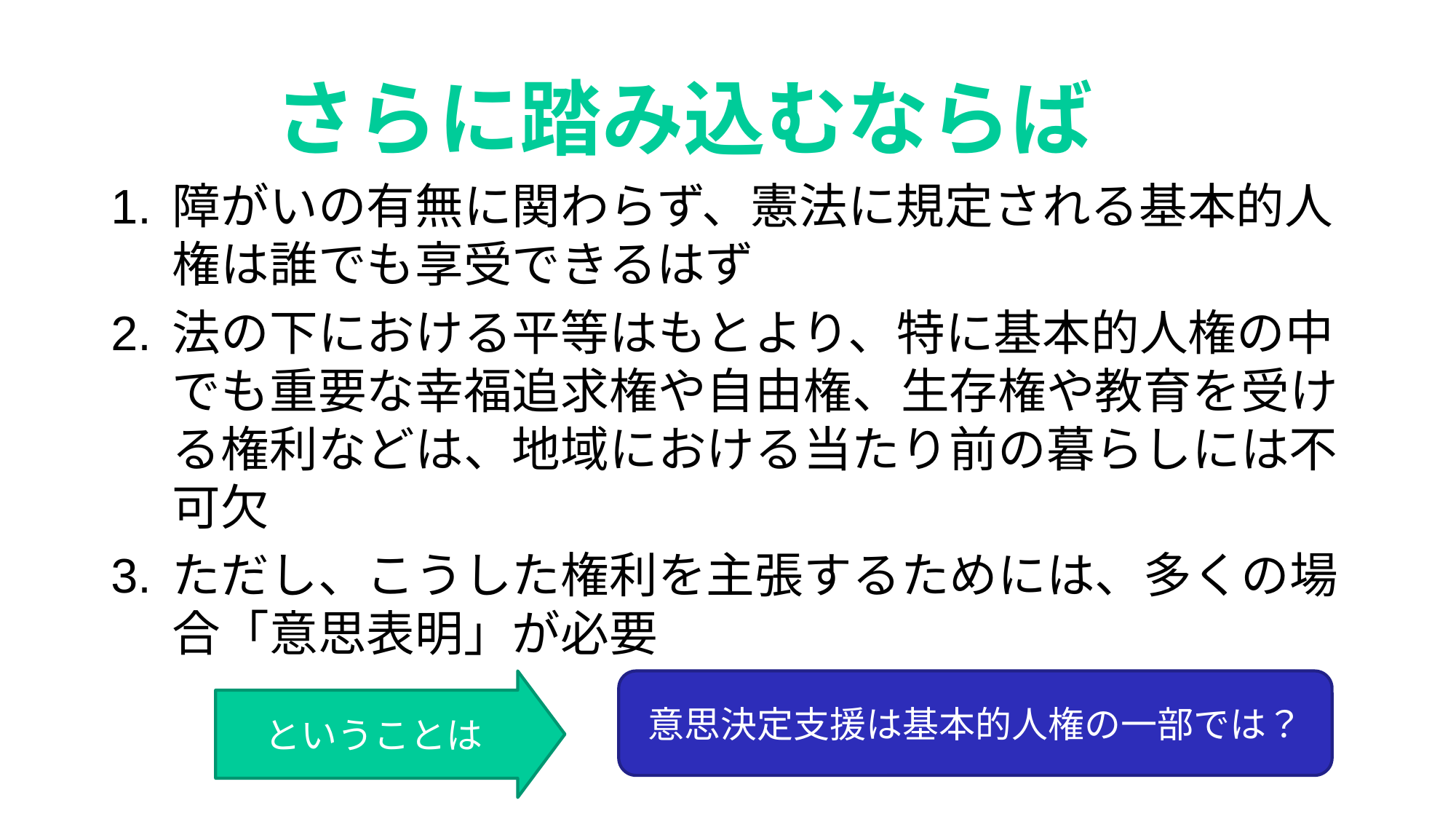

# さらに踏み込むならば
障がいの有無に関わらず、憲法に規定される基本的人権は誰でも享受できるはず
法の下における平等はもとより、特に基本的人権の中でも重要な幸福追求権や自由権、生存権や教育を受ける権利などは、地域における当たり前の暮らしには不可欠
ただし、こうした権利を主張するためには、多くの場合「意思表明」が必要

ということは
意思決定支援は基本的人権の一部では？